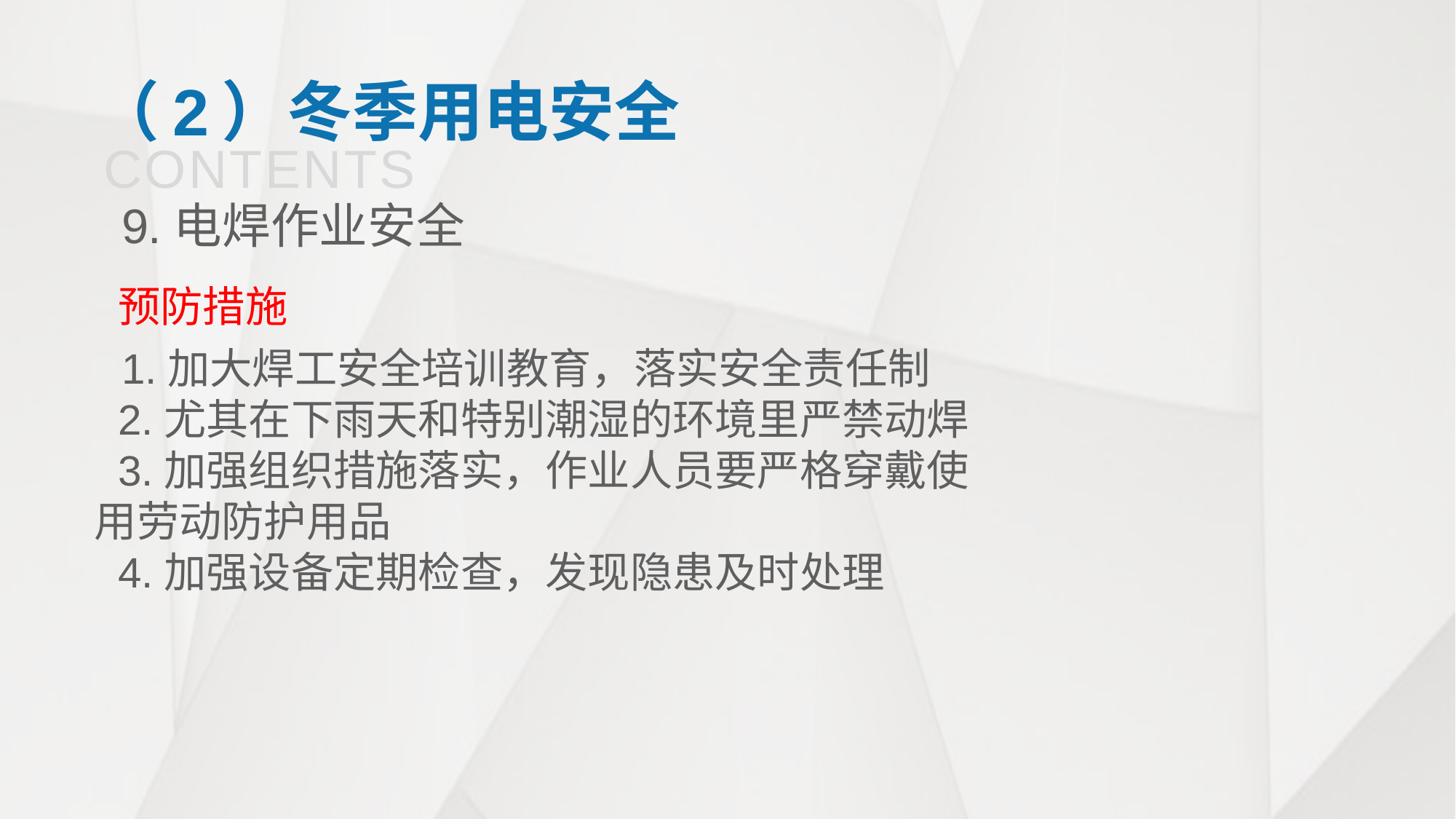

（2）冬季用电安全
CONTENTS
  9.电焊作业安全
预防措施
   1.加大焊工安全培训教育，落实安全责任制
  2.尤其在下雨天和特别潮湿的环境里严禁动焊
  3.加强组织措施落实，作业人员要严格穿戴使用劳动防护用品
  4.加强设备定期检查，发现隐患及时处理